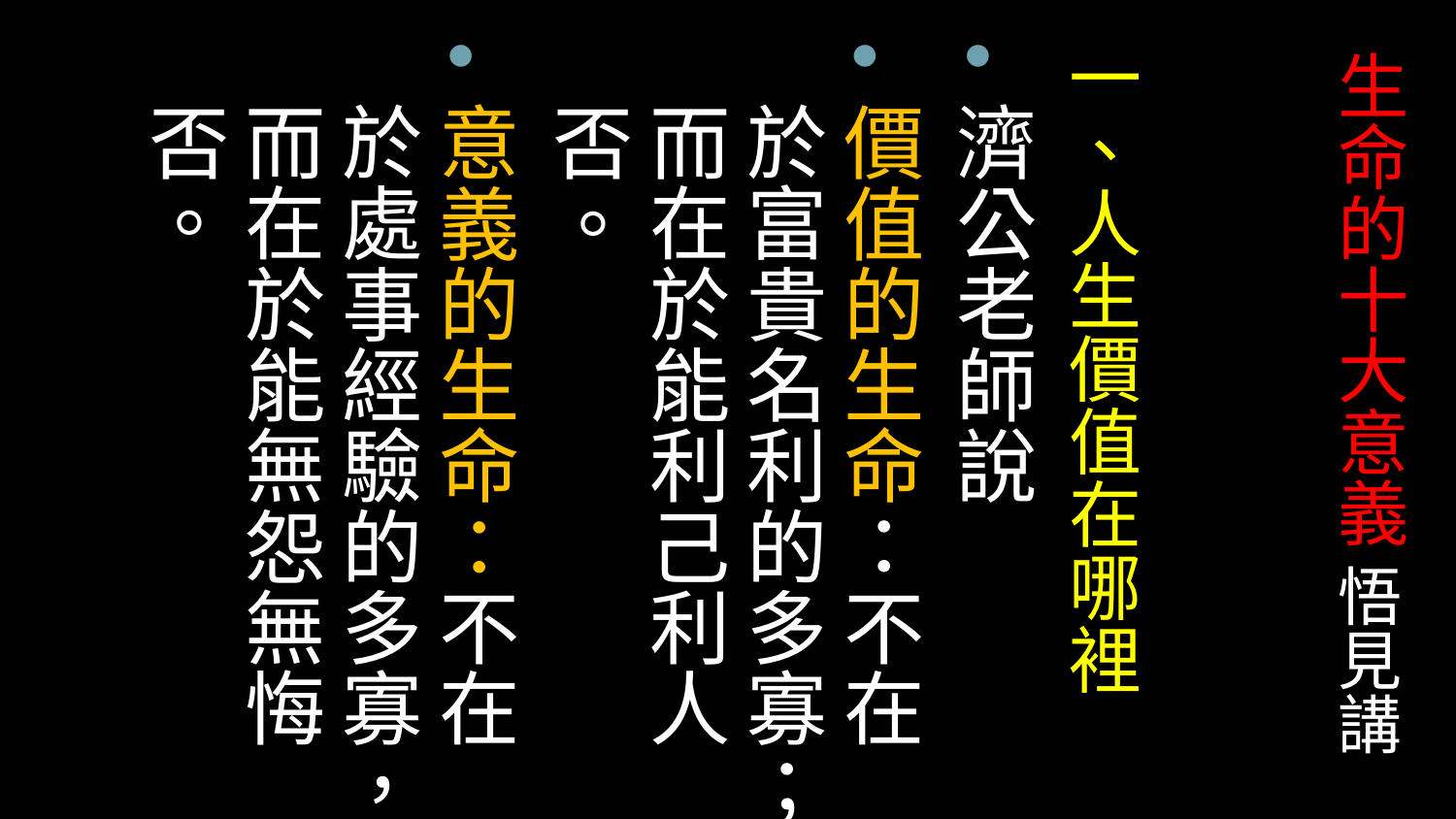

# 生命的十大意義 悟見講
一、人生價值在哪裡
濟公老師說
價值的生命：不在於富貴名利的多寡；而在於能利己利人否。
意義的生命：不在於處事經驗的多寡，而在於能無怨無悔否。